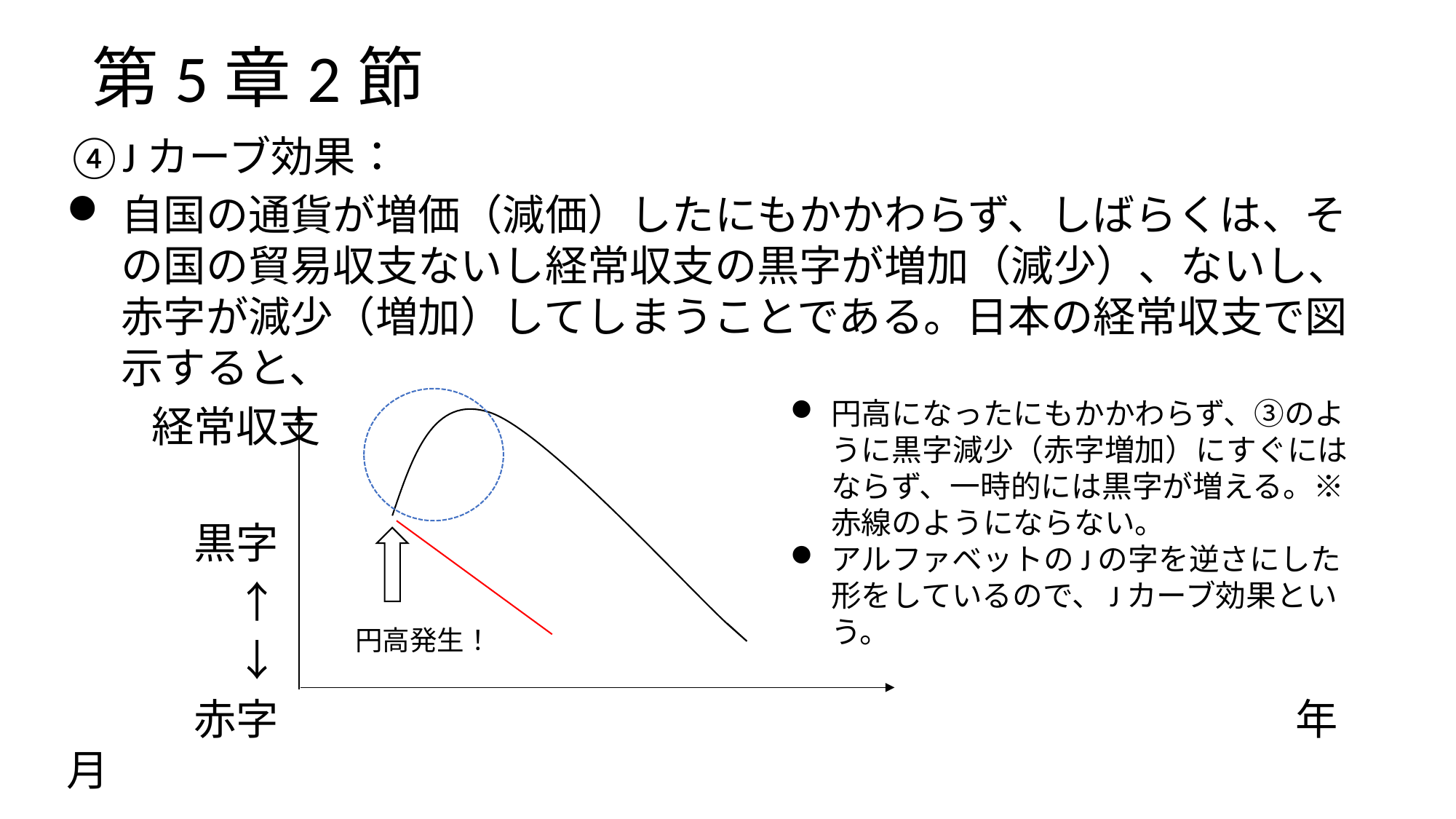

# 第5章2節
④Jカーブ効果：
自国の通貨が増価（減価）したにもかかわらず、しばらくは、その国の貿易収支ないし経常収支の黒字が増加（減少）、ないし、赤字が減少（増加）してしまうことである。日本の経常収支で図示すると、
　　経常収支

　　　黒字
　　　　↑
　　　　↓
　　　赤字　　　　　　　　　　　　　　　　　　　　　　　　年月

円高になったにもかかわらず、③のように黒字減少（赤字増加）にすぐにはならず、一時的には黒字が増える。※赤線のようにならない。
アルファベットのJの字を逆さにした形をしているので、Jカーブ効果という。

円高発生！